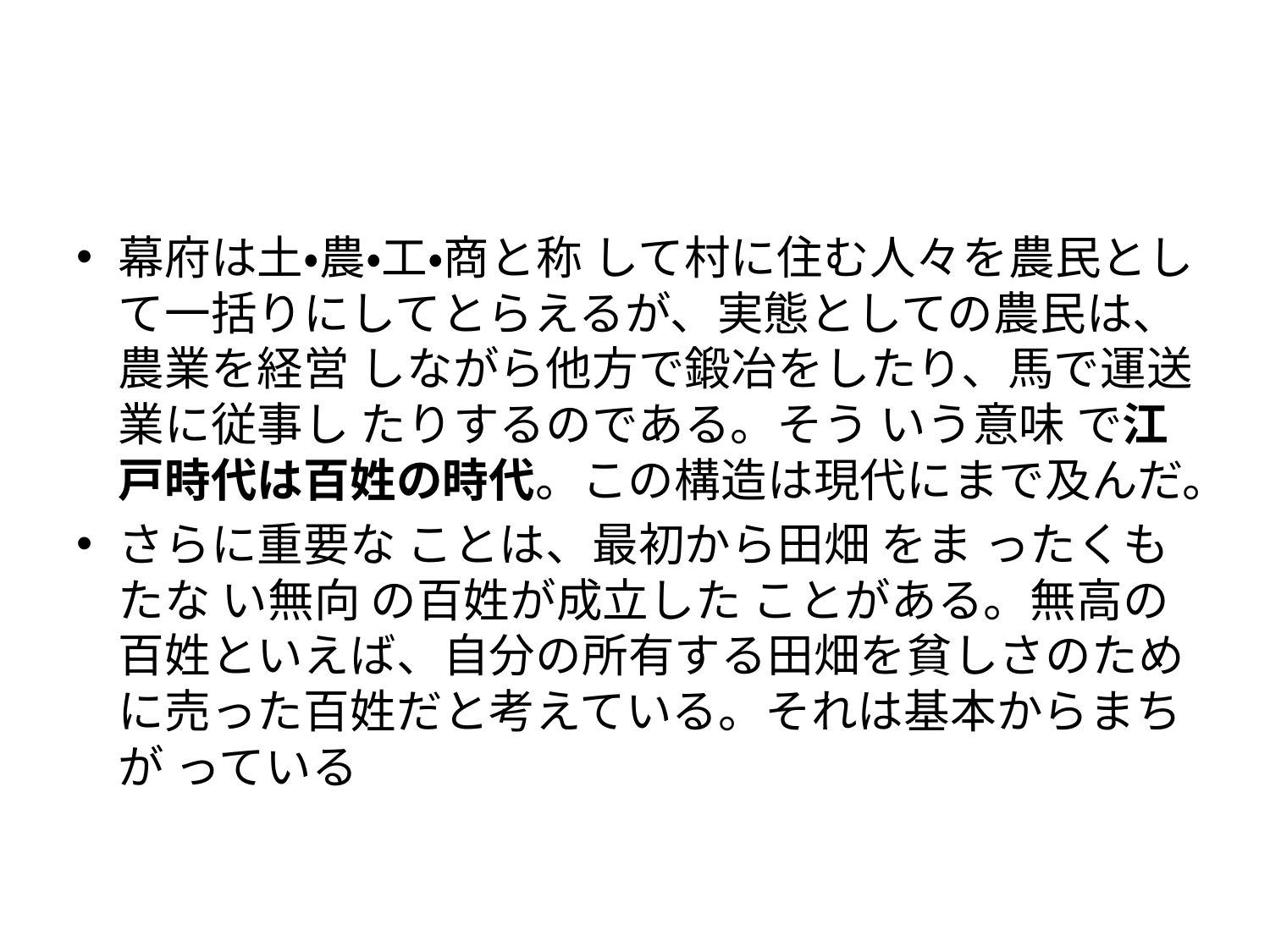

#
幕府は土・農・工・商と称 して村に住む人々を農民として一括りにしてとらえるが、実態としての農民は、農業を経営 しながら他方で鍛冶をしたり、馬で運送業に従事し たりするのである。そう いう意味 で江戸時代は百姓の時代。この構造は現代にまで及んだ。
さらに重要な ことは、最初から田畑 をま ったくもたな い無向 の百姓が成立した ことがある。無高の百姓といえば、自分の所有する田畑を貧しさのために売った百姓だと考えている。それは基本からまちが っている